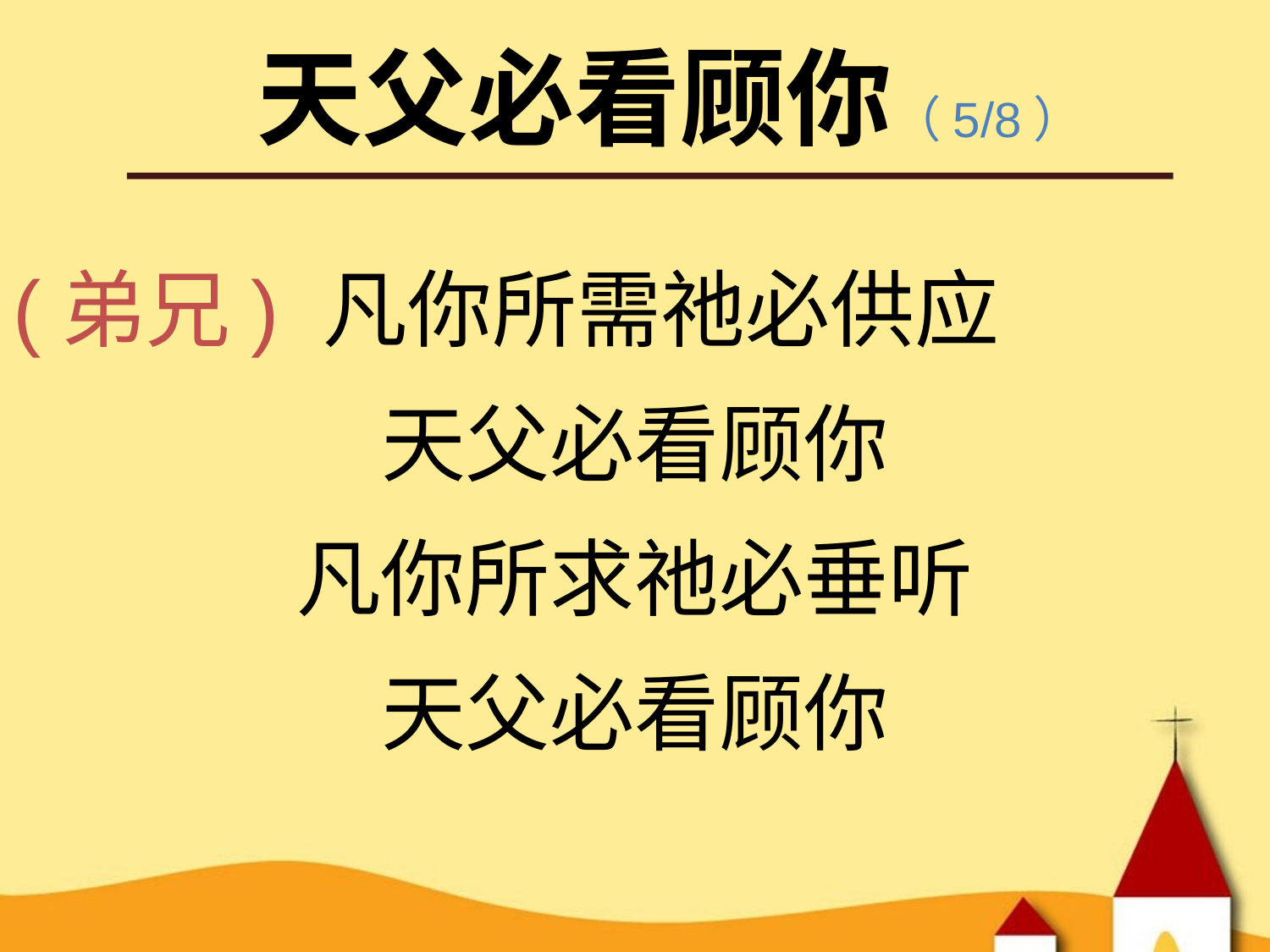

天父必看顾你（5/8）

(弟兄) 凡你所需祂必供应
天父必看顾你
凡你所求祂必垂听
天父必看顾你